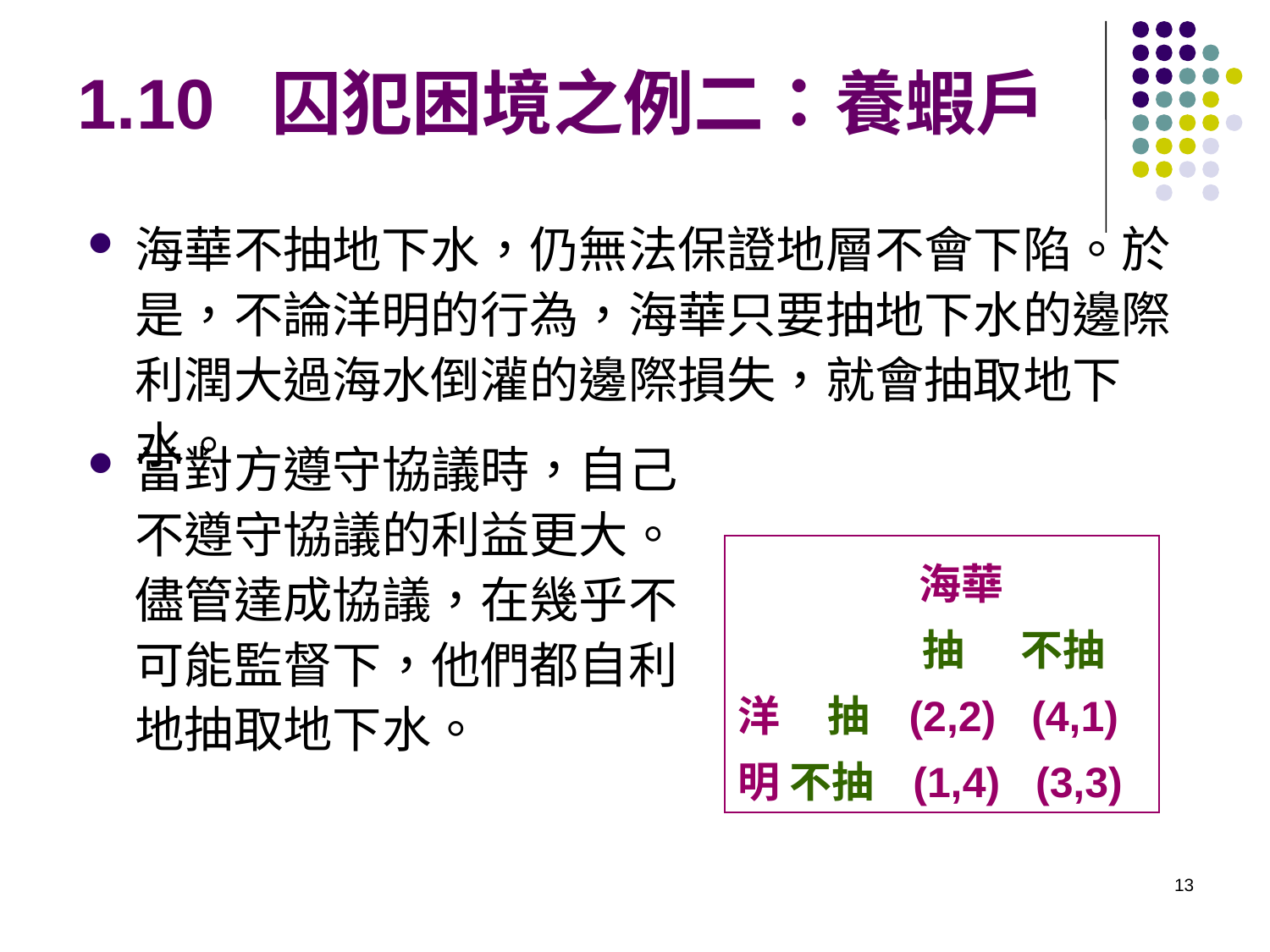

# 1.10  囚犯困境之例二：養蝦戶
海華不抽地下水，仍無法保證地層不會下陷。於是，不論洋明的行為，海華只要抽地下水的邊際利潤大過海水倒灌的邊際損失，就會抽取地下水。
當對方遵守協議時，自己不遵守協議的利益更大。儘管達成協議，在幾乎不可能監督下，他們都自利地抽取地下水。
                  海華
	     抽	   不抽
洋     抽   (2,2)   (4,1)
明 不抽   (1,4)   (3,3)
13